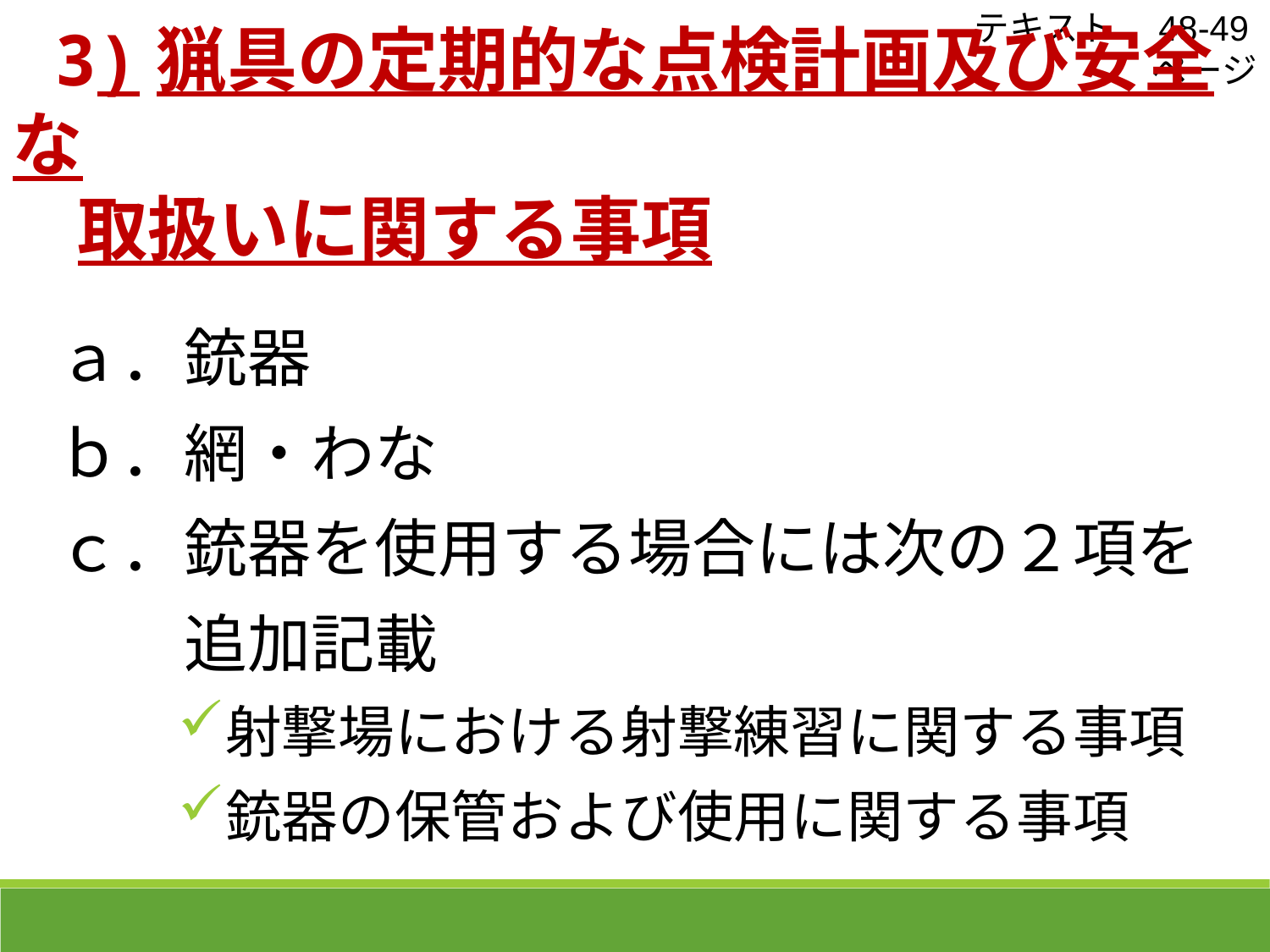

テキスト　48-49ページ
 3)猟具の定期的な点検計画及び安全な
   取扱いに関する事項
ａ．銃器
ｂ．網・わな
ｃ．銃器を使用する場合には次の２項を
　　追加記載
射撃場における射撃練習に関する事項
銃器の保管および使用に関する事項